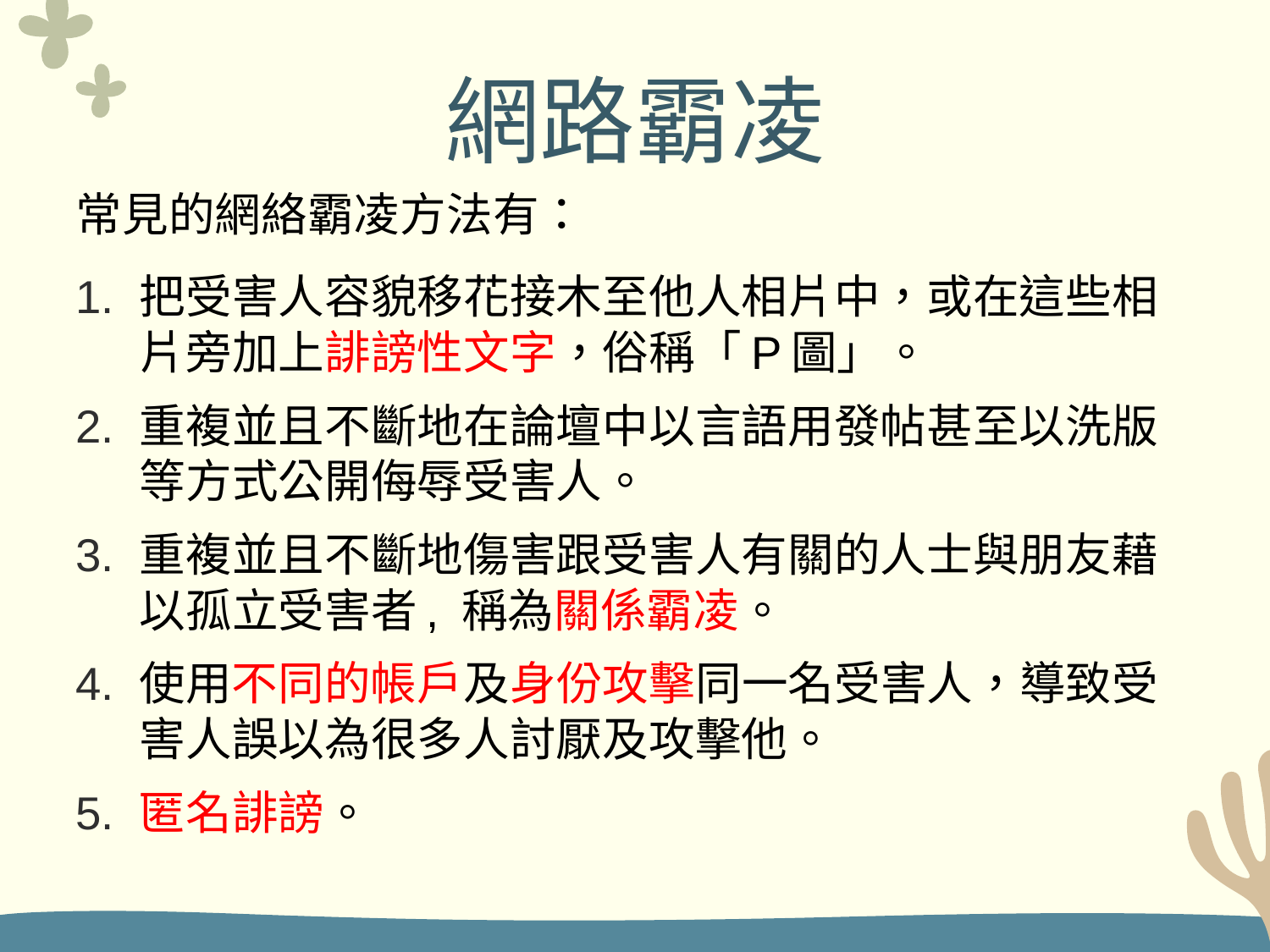

# 網路霸凌

常見的網絡霸凌方法有：
把受害人容貌移花接木至他人相片中，或在這些相片旁加上誹謗性文字，俗稱「P圖」。
重複並且不斷地在論壇中以言語用發帖甚至以洗版等方式公開侮辱受害人。
重複並且不斷地傷害跟受害人有關的人士與朋友藉以孤立受害者, 稱為關係霸凌。
使用不同的帳戶及身份攻擊同一名受害人，導致受害人誤以為很多人討厭及攻擊他。
匿名誹謗。